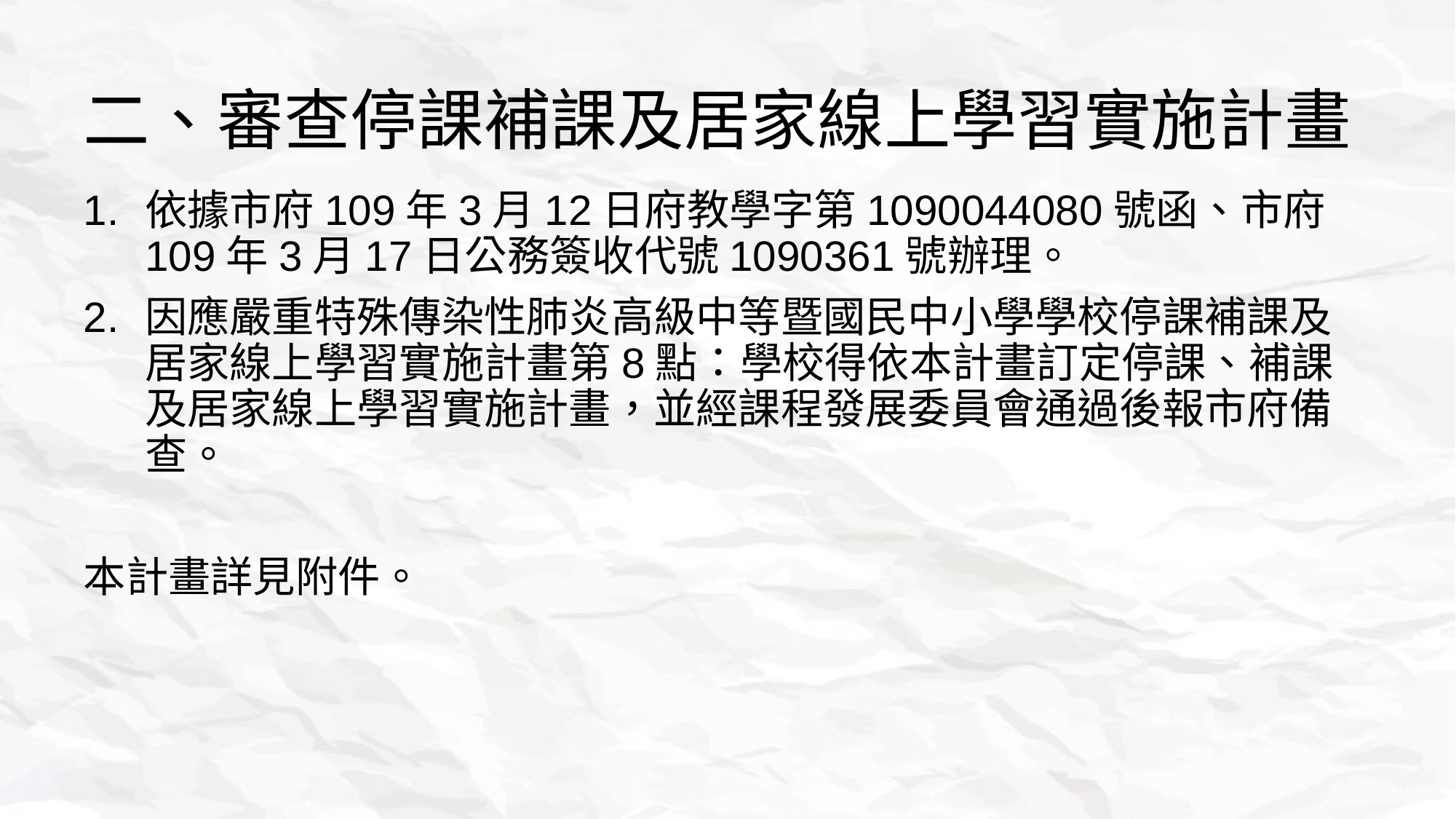

# 二、審查停課補課及居家線上學習實施計畫
依據市府109年3月12日府教學字第1090044080號函、市府109年3月17日公務簽收代號1090361號辦理。
因應嚴重特殊傳染性肺炎高級中等暨國民中小學學校停課補課及居家線上學習實施計畫第8點：學校得依本計畫訂定停課、補課及居家線上學習實施計畫，並經課程發展委員會通過後報市府備查。

本計畫詳見附件。